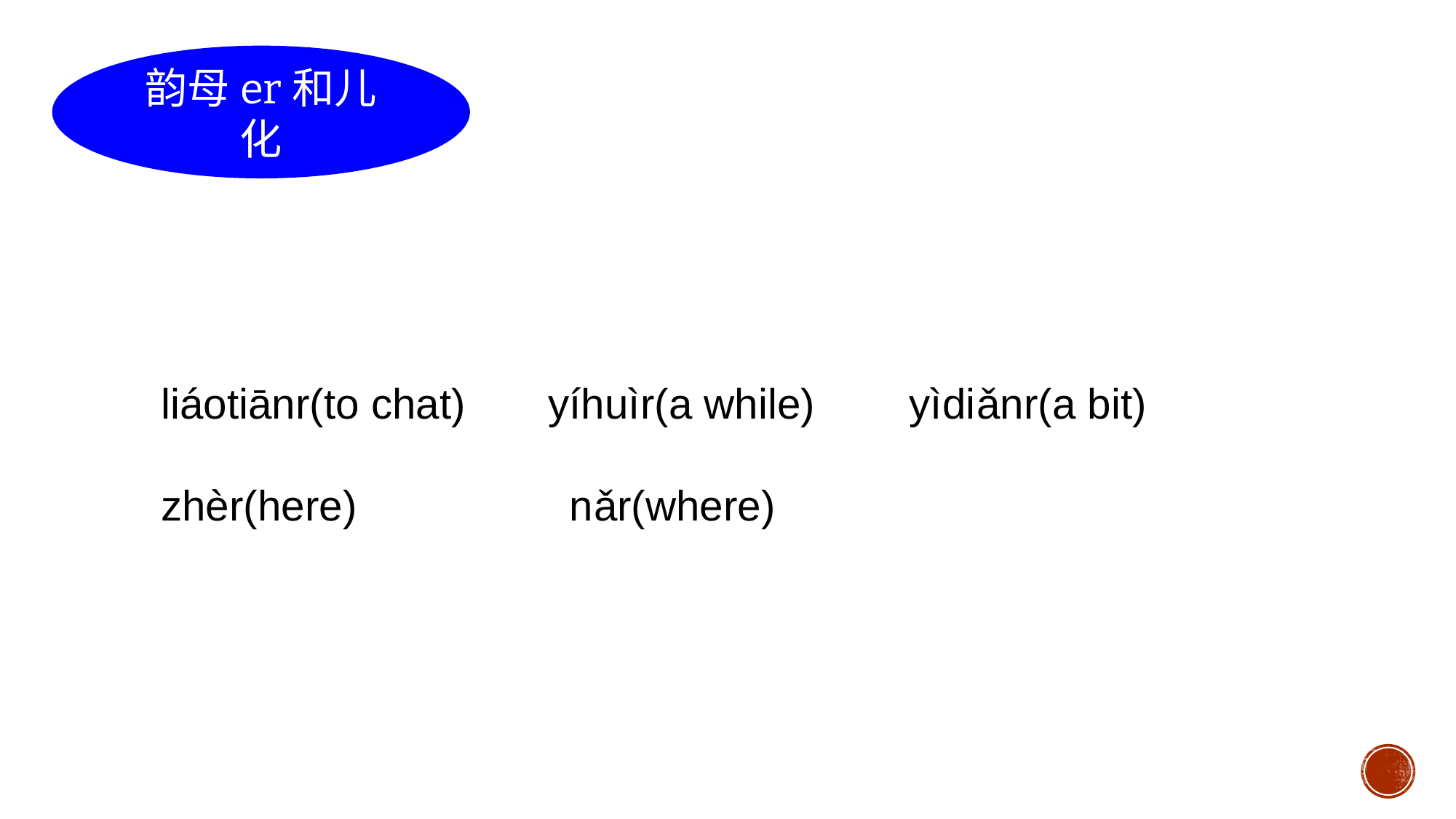

韵母er和儿化
liáotiānr(to chat)       yíhuìr(a while)        yìdiǎnr(a bit)
zhèr(here)                  nǎr(where)